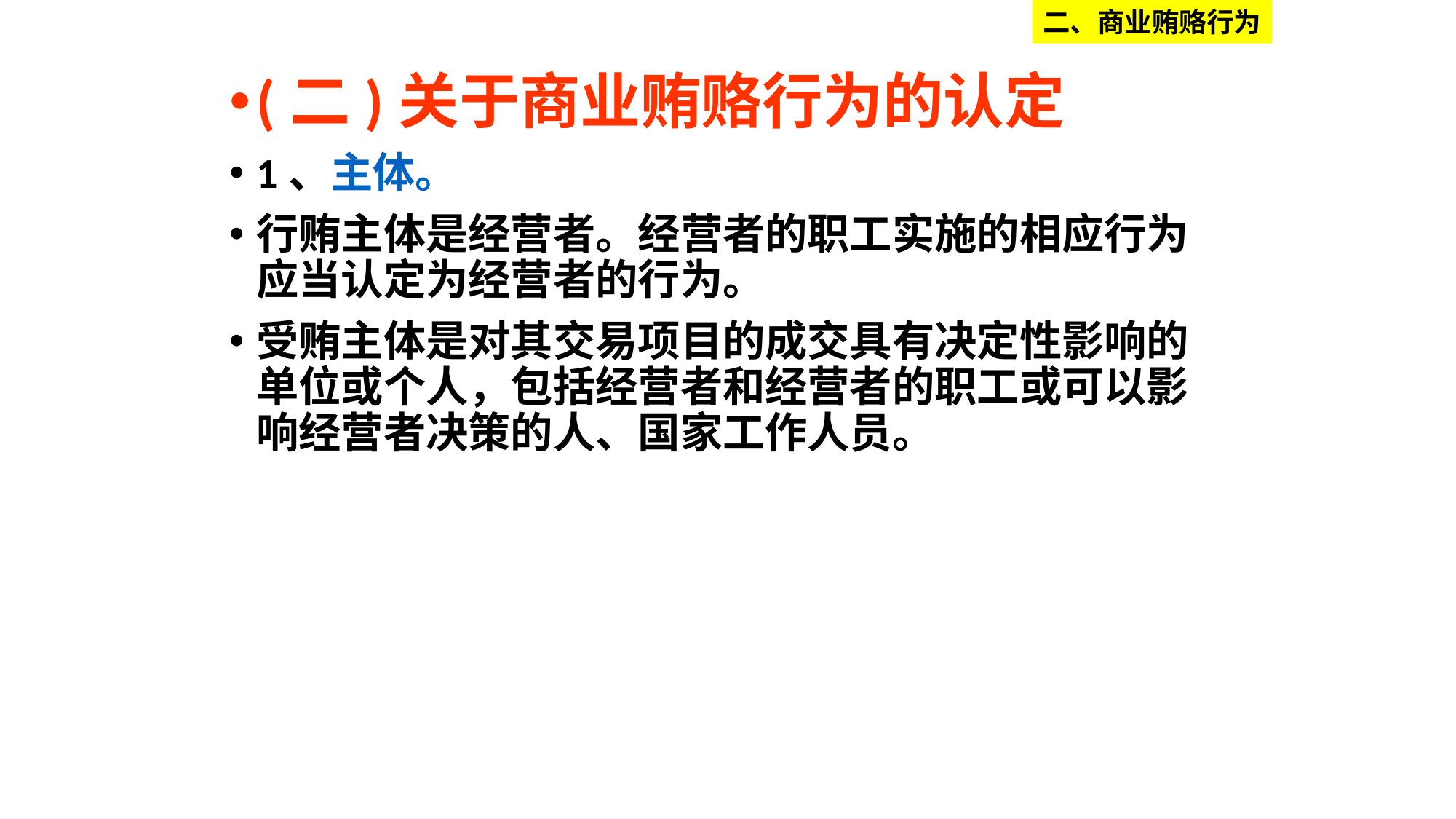

二、商业贿赂行为
(二)关于商业贿赂行为的认定
1、主体。
行贿主体是经营者。经营者的职工实施的相应行为应当认定为经营者的行为。
受贿主体是对其交易项目的成交具有决定性影响的单位或个人，包括经营者和经营者的职工或可以影响经营者决策的人、国家工作人员。